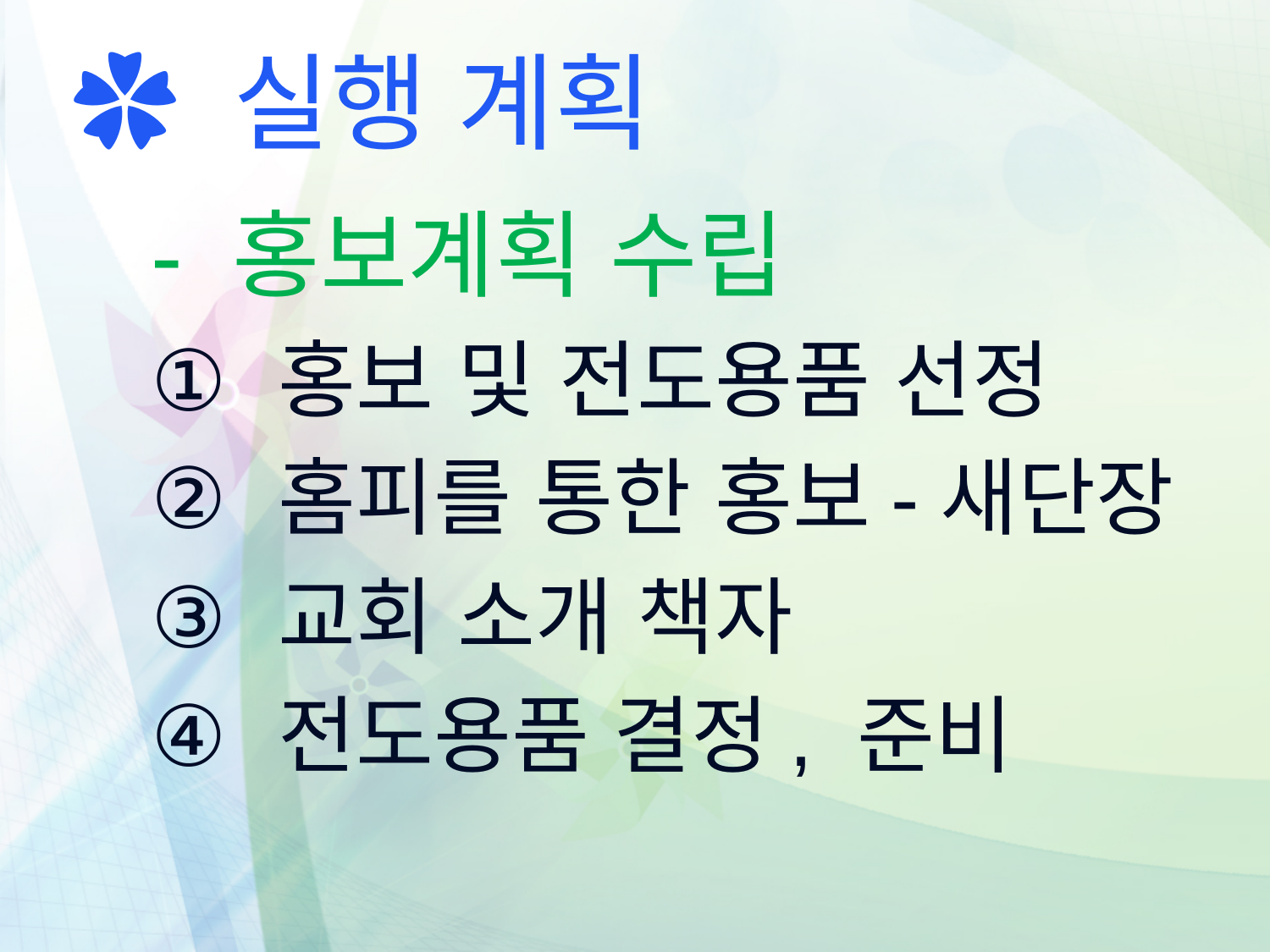

✿ 실행 계획
- 홍보계획 수립
홍보 및 전도용품 선정
홈피를 통한 홍보-새단장
교회 소개 책자
전도용품 결정, 준비